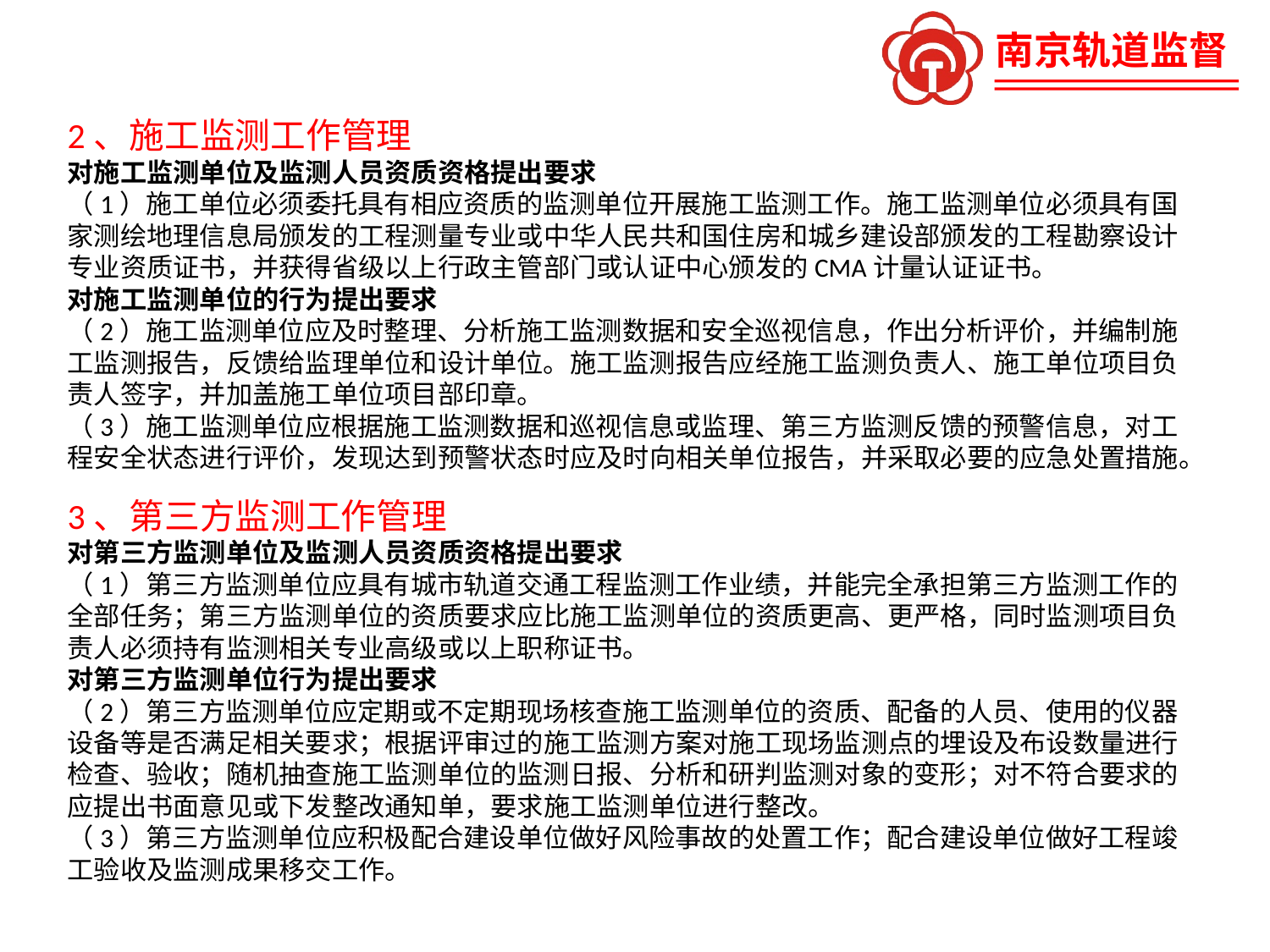

2、施工监测工作管理
对施工监测单位及监测人员资质资格提出要求
（1）施工单位必须委托具有相应资质的监测单位开展施工监测工作。施工监测单位必须具有国家测绘地理信息局颁发的工程测量专业或中华人民共和国住房和城乡建设部颁发的工程勘察设计专业资质证书，并获得省级以上行政主管部门或认证中心颁发的CMA计量认证证书。
对施工监测单位的行为提出要求
（2）施工监测单位应及时整理、分析施工监测数据和安全巡视信息，作出分析评价，并编制施工监测报告，反馈给监理单位和设计单位。施工监测报告应经施工监测负责人、施工单位项目负责人签字，并加盖施工单位项目部印章。
（3）施工监测单位应根据施工监测数据和巡视信息或监理、第三方监测反馈的预警信息，对工程安全状态进行评价，发现达到预警状态时应及时向相关单位报告，并采取必要的应急处置措施。
3、第三方监测工作管理
对第三方监测单位及监测人员资质资格提出要求
（1）第三方监测单位应具有城市轨道交通工程监测工作业绩，并能完全承担第三方监测工作的全部任务；第三方监测单位的资质要求应比施工监测单位的资质更高、更严格，同时监测项目负责人必须持有监测相关专业高级或以上职称证书。
对第三方监测单位行为提出要求
（2）第三方监测单位应定期或不定期现场核查施工监测单位的资质、配备的人员、使用的仪器设备等是否满足相关要求；根据评审过的施工监测方案对施工现场监测点的埋设及布设数量进行检查、验收；随机抽查施工监测单位的监测日报、分析和研判监测对象的变形；对不符合要求的应提出书面意见或下发整改通知单，要求施工监测单位进行整改。
（3）第三方监测单位应积极配合建设单位做好风险事故的处置工作；配合建设单位做好工程竣工验收及监测成果移交工作。